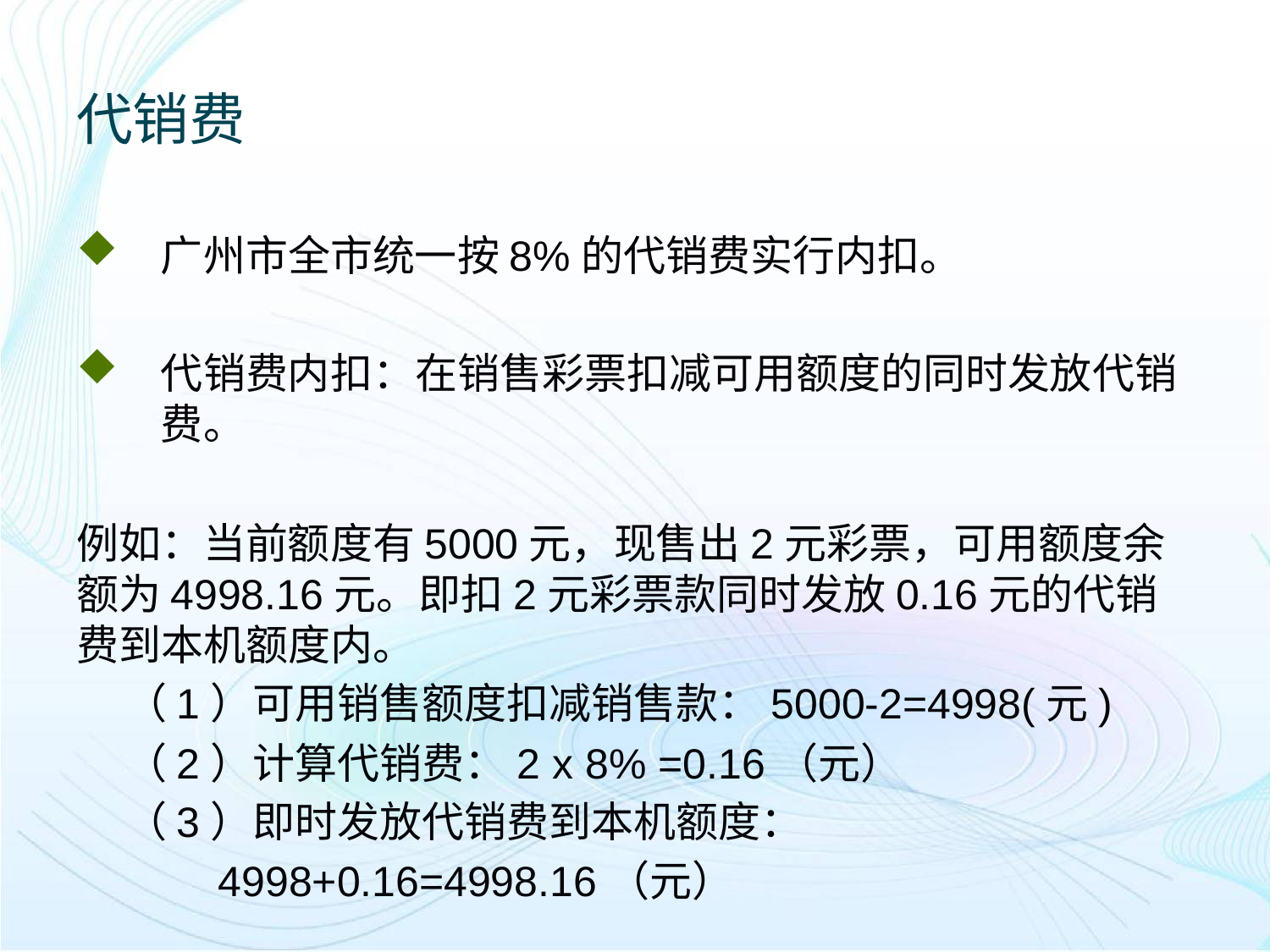

# 代销费
广州市全市统一按8%的代销费实行内扣。

代销费内扣：在销售彩票扣减可用额度的同时发放代销费。

例如：当前额度有5000元，现售出2元彩票，可用额度余额为4998.16元。即扣2元彩票款同时发放0.16元的代销费到本机额度内。
    （1）可用销售额度扣减销售款：5000-2=4998(元)
    （2）计算代销费：2 x 8% =0.16（元）
    （3）即时发放代销费到本机额度：
            4998+0.16=4998.16（元）